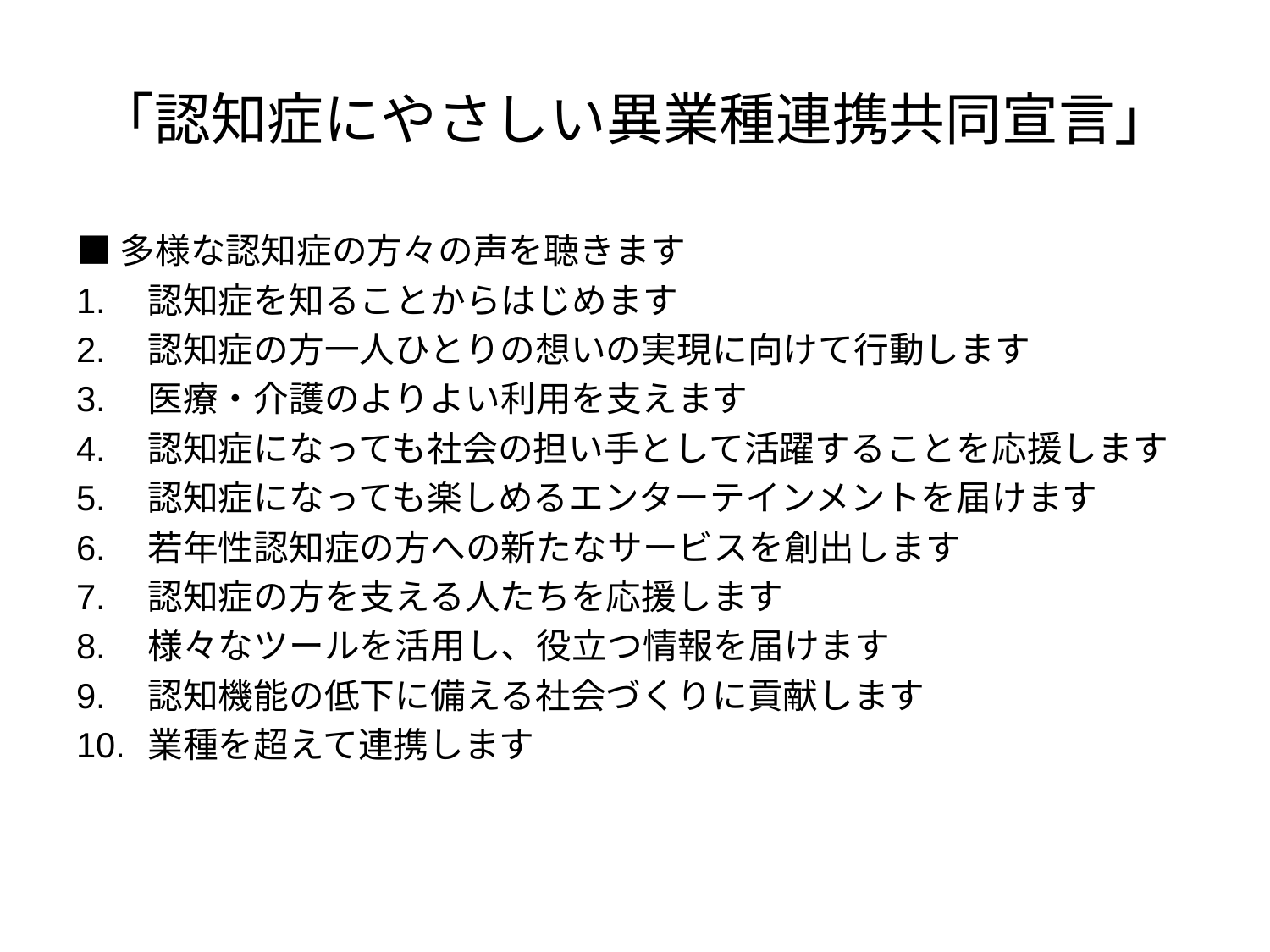

# 「認知症にやさしい異業種連携共同宣言」
■多様な認知症の方々の声を聴きます
認知症を知ることからはじめます
認知症の方一人ひとりの想いの実現に向けて行動します
医療・介護のよりよい利用を支えます
認知症になっても社会の担い手として活躍することを応援します
認知症になっても楽しめるエンターテインメントを届けます
若年性認知症の方への新たなサービスを創出します
認知症の方を支える人たちを応援します
様々なツールを活用し、役立つ情報を届けます
認知機能の低下に備える社会づくりに貢献します
業種を超えて連携します